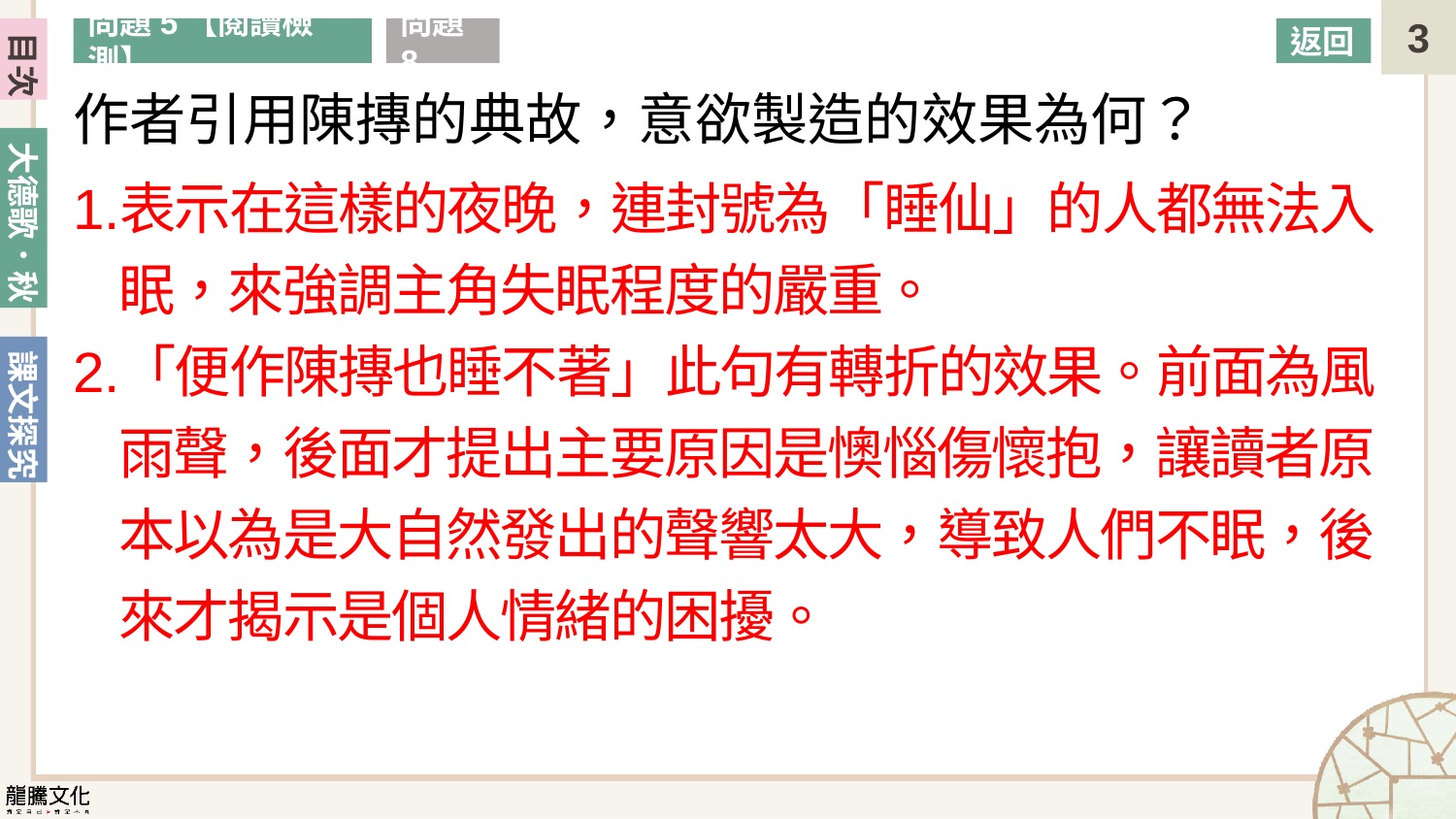

問題5【閱讀檢測】
問題8
返回
作者引用陳摶的典故，意欲製造的效果為何？
表示在這樣的夜晚，連封號為「睡仙」的人都無法入眠，來強調主角失眠程度的嚴重。
「便作陳摶也睡不著」此句有轉折的效果。前面為風雨聲，後面才提出主要原因是懊惱傷懷抱，讓讀者原本以為是大自然發出的聲響太大，導致人們不眠，後來才揭示是個人情緒的困擾。